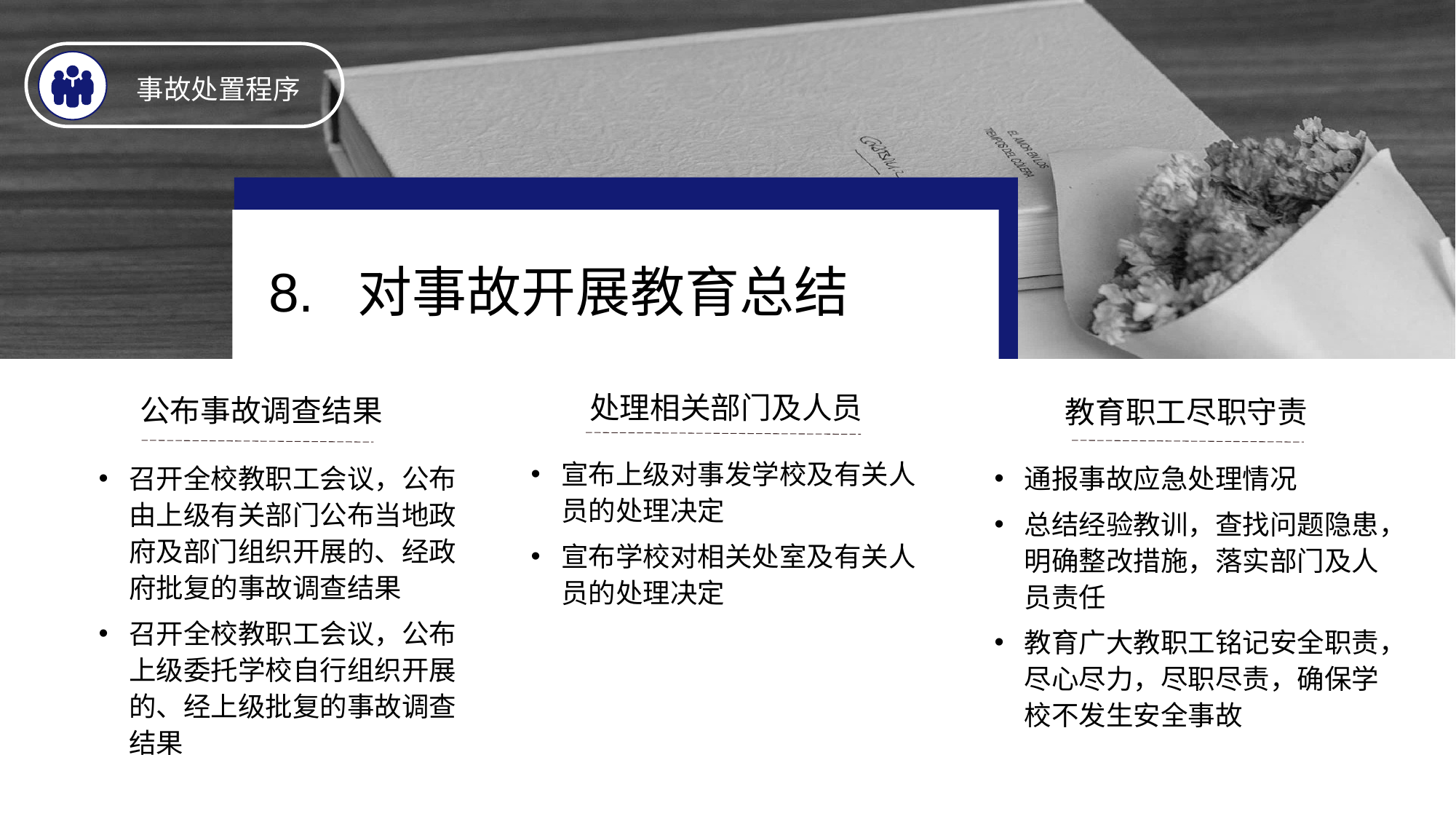

事故处置程序

对事故开展教育总结
处理相关部门及人员
公布事故调查结果
教育职工尽职守责
宣布上级对事发学校及有关人员的处理决定
宣布学校对相关处室及有关人员的处理决定
召开全校教职工会议，公布由上级有关部门公布当地政府及部门组织开展的、经政府批复的事故调查结果
召开全校教职工会议，公布上级委托学校自行组织开展的、经上级批复的事故调查结果
通报事故应急处理情况
总结经验教训，查找问题隐患，明确整改措施，落实部门及人员责任
教育广大教职工铭记安全职责，尽心尽力，尽职尽责，确保学校不发生安全事故